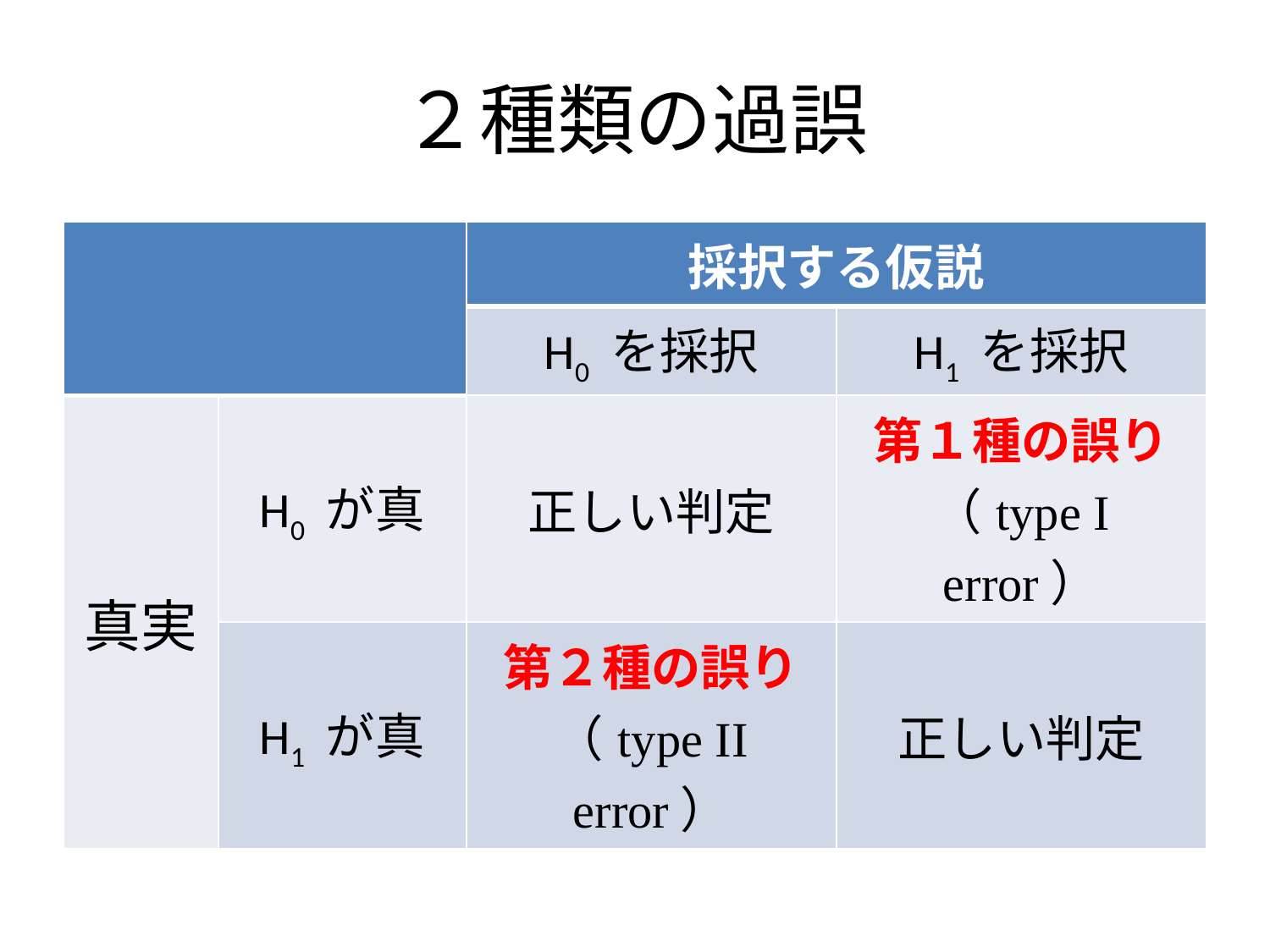

# ２種類の過誤
|  |  | 採択する仮説 |  |
| --- | --- | --- | --- |
|  |  | H0 を採択 | H1 を採択 |
| 真実 | H0 が真 | 正しい判定 | 第１種の誤り （type I error） |
|  | H1 が真 | 第２種の誤り （type II error） | 正しい判定 |